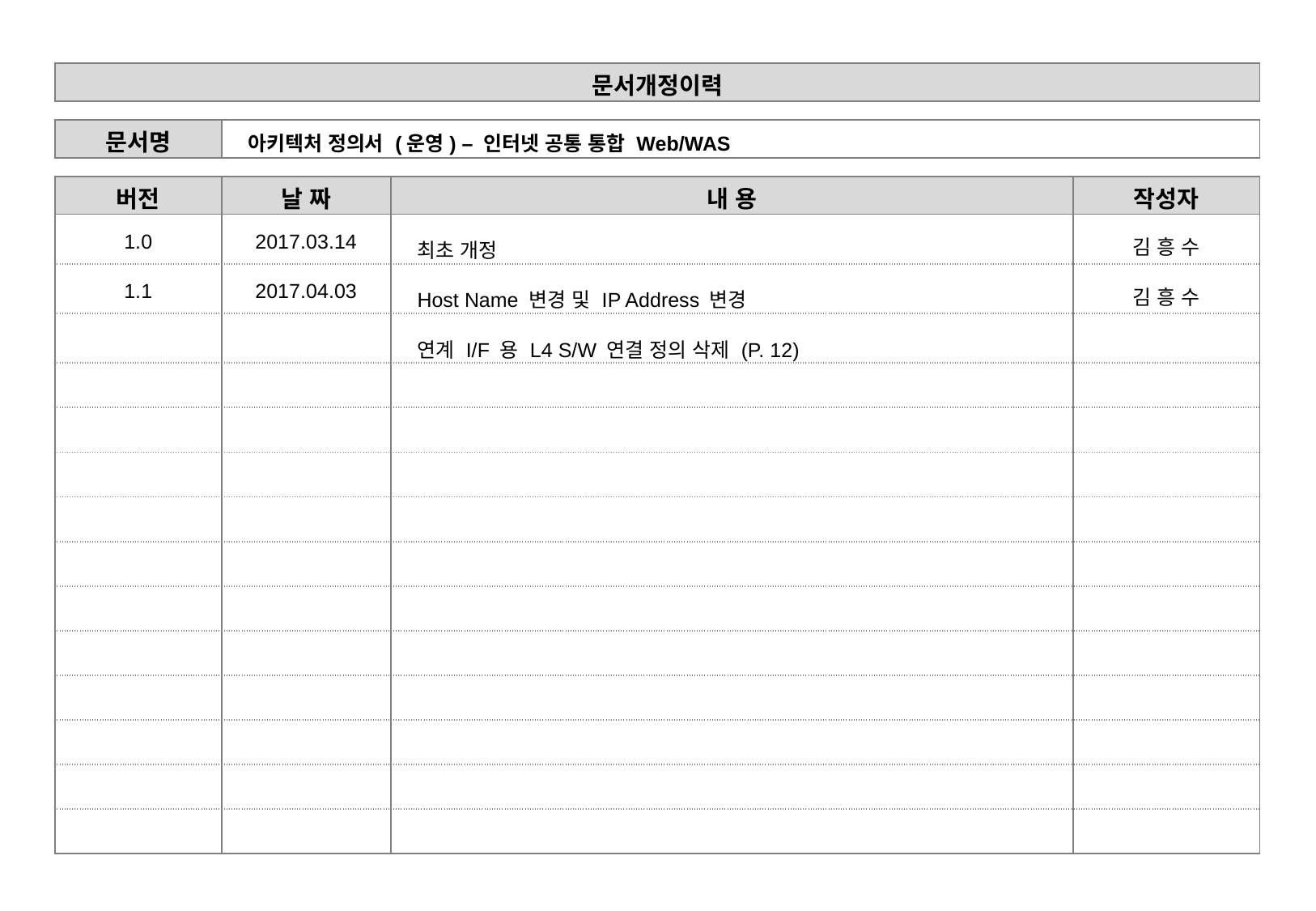

| 문서개정이력 |  |  |  |
| --- | --- | --- | --- |
|  |  |  |  |
| 문서명 | 아키텍처 정의서 (운영) – 인터넷 공통 통합 Web/WAS |  |  |
|  |  |  |  |
| 버전 | 날 짜 | 내 용 | 작성자 |
| 1.0 | 2017.03.14 | 최초 개정 | 김 흥 수 |
| 1.1 | 2017.04.03 | Host Name 변경 및 IP Address 변경 | 김 흥 수 |
|  |  | 연계 I/F 용 L4 S/W 연결 정의 삭제 (P. 12) |  |
|  |  |  |  |
|  |  |  |  |
|  |  |  |  |
|  |  |  |  |
|  |  |  |  |
|  |  |  |  |
|  |  |  |  |
|  |  |  |  |
|  |  |  |  |
|  |  |  |  |
|  |  |  |  |